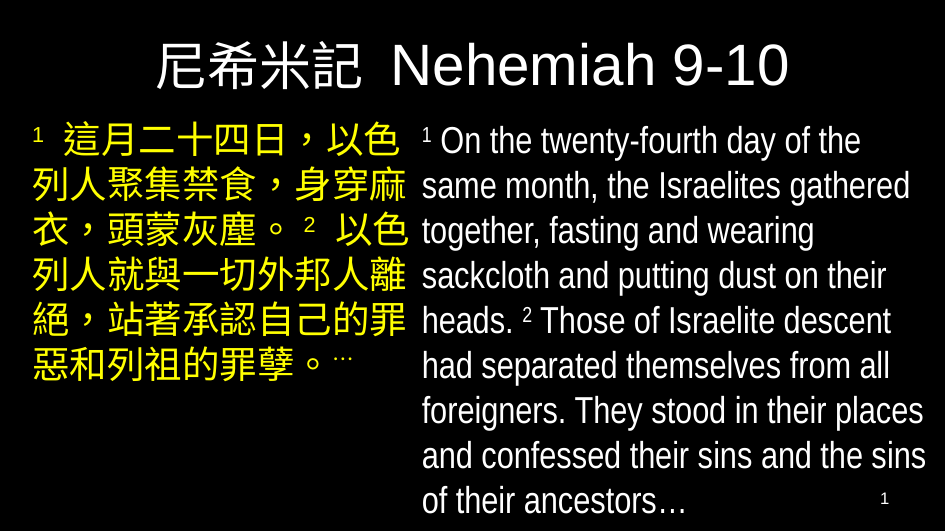

# 尼希米記 Nehemiah 9-10
1 這月二十四日，以色列人聚集禁食，身穿麻衣，頭蒙灰塵。2 以色列人就與一切外邦人離絕，站著承認自己的罪惡和列祖的罪孽。…
1 On the twenty-fourth day of the same month, the Israelites gathered together, fasting and wearing sackcloth and putting dust on their heads. 2 Those of Israelite descent had separated themselves from all foreigners. They stood in their places and confessed their sins and the sins of their ancestors…
1